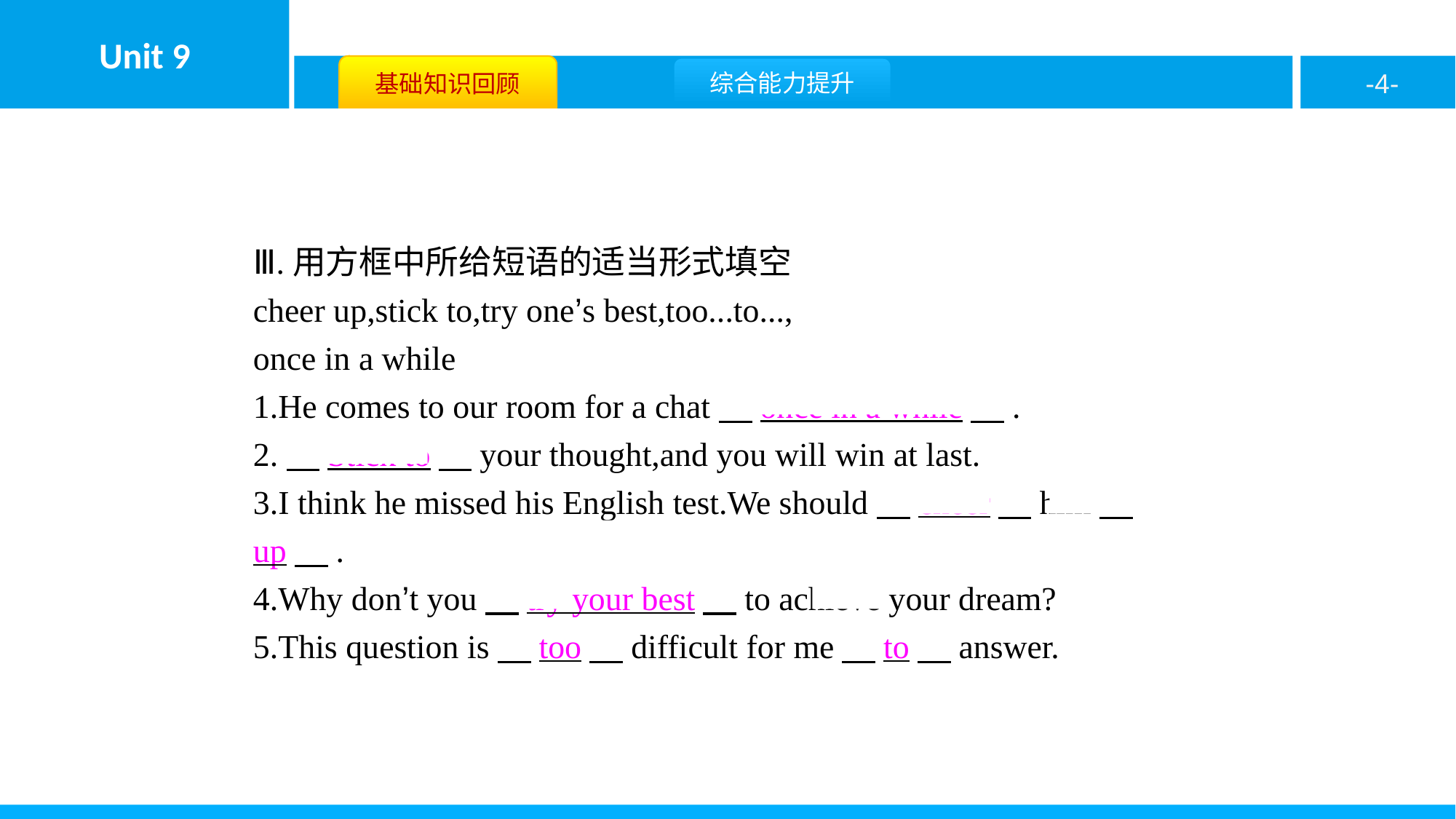

Ⅲ.用方框中所给短语的适当形式填空
cheer up,stick to,try one’s best,too...to...,
once in a while
1.He comes to our room for a chat　once in a while　.
2.　Stick to　your thought,and you will win at last.
3.I think he missed his English test.We should　cheer　him　up　.
4.Why don’t you　try your best　to achieve your dream?
5.This question is　too　difficult for me　to　answer.